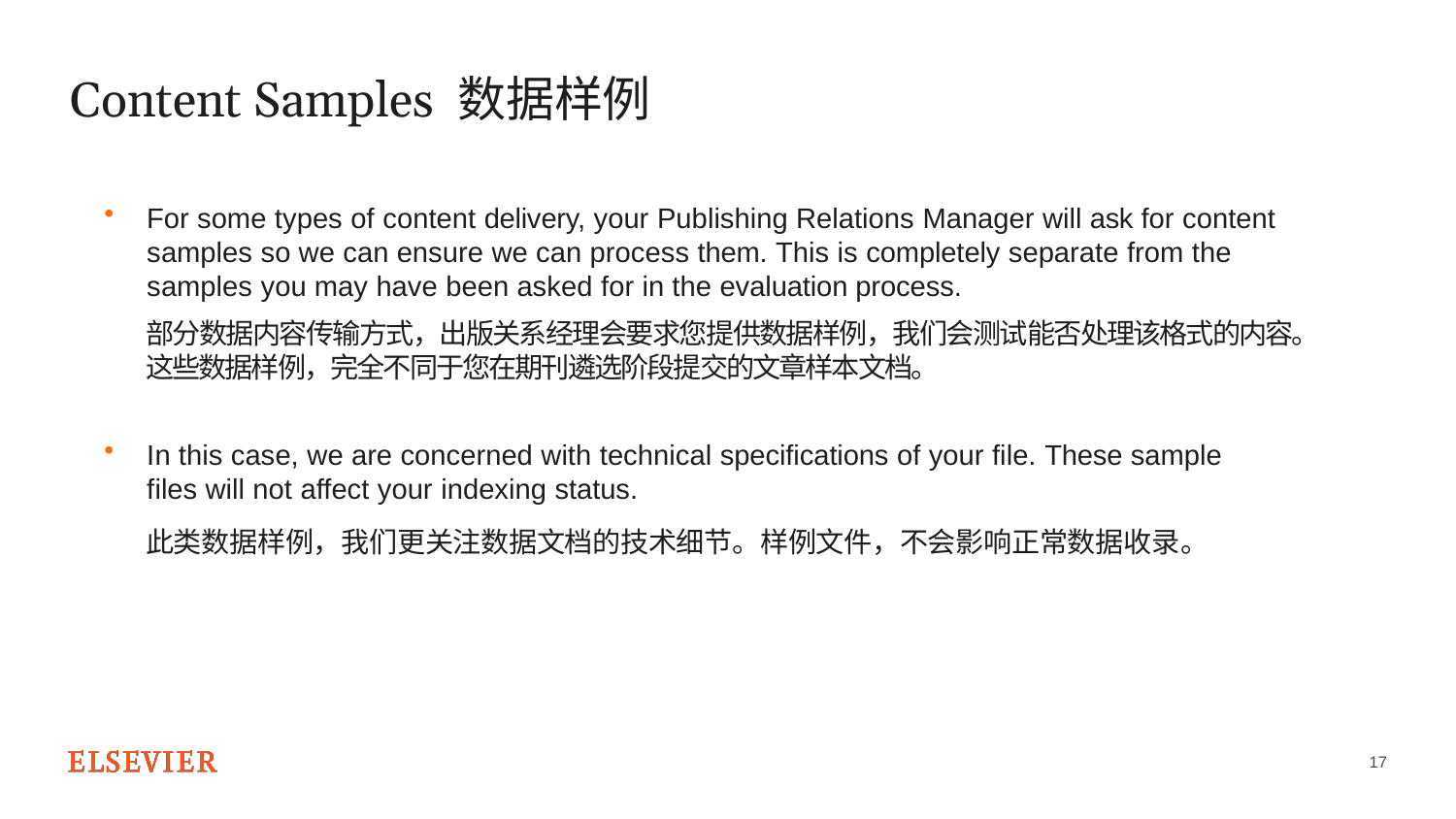

# Content Samples 数据样例
For some types of content delivery, your Publishing Relations Manager will ask for content samples so we can ensure we can process them. This is completely separate from the samples you may have been asked for in the evaluation process.
部分数据内容传输方式，出版关系经理会要求您提供数据样例，我们会测试能否处理该格式的内容。这些数据样例，完全不同于您在期刊遴选阶段提交的文章样本文档。

In this case, we are concerned with technical specifications of your file. These sample files will not affect your indexing status.
此类数据样例，我们更关注数据文档的技术细节。样例文件，不会影响正常数据收录。
17